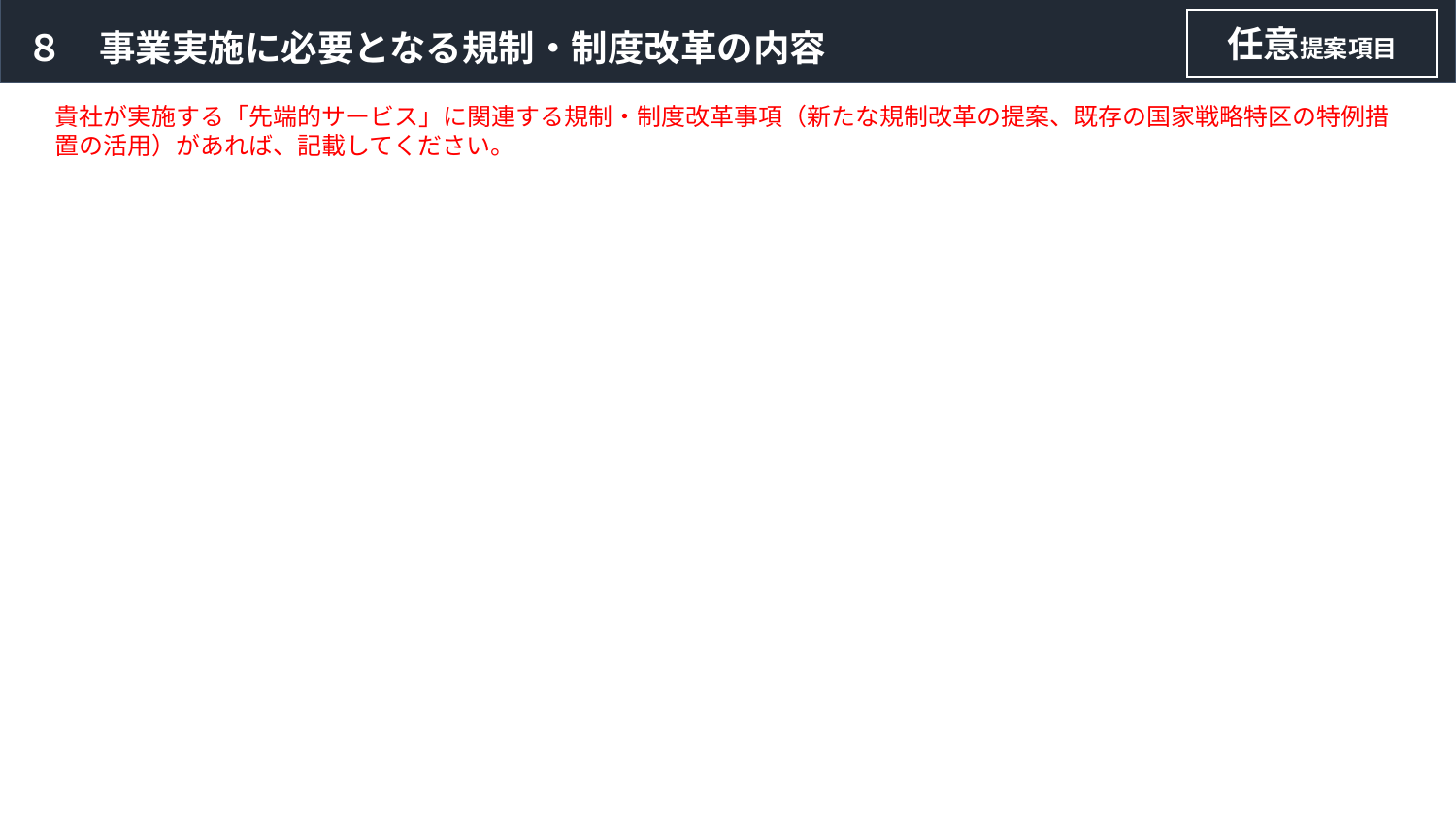

任意提案項目
８　事業実施に必要となる規制・制度改革の内容
貴社が実施する「先端的サービス」に関連する規制・制度改革事項（新たな規制改革の提案、既存の国家戦略特区の特例措置の活用）があれば、記載してください。